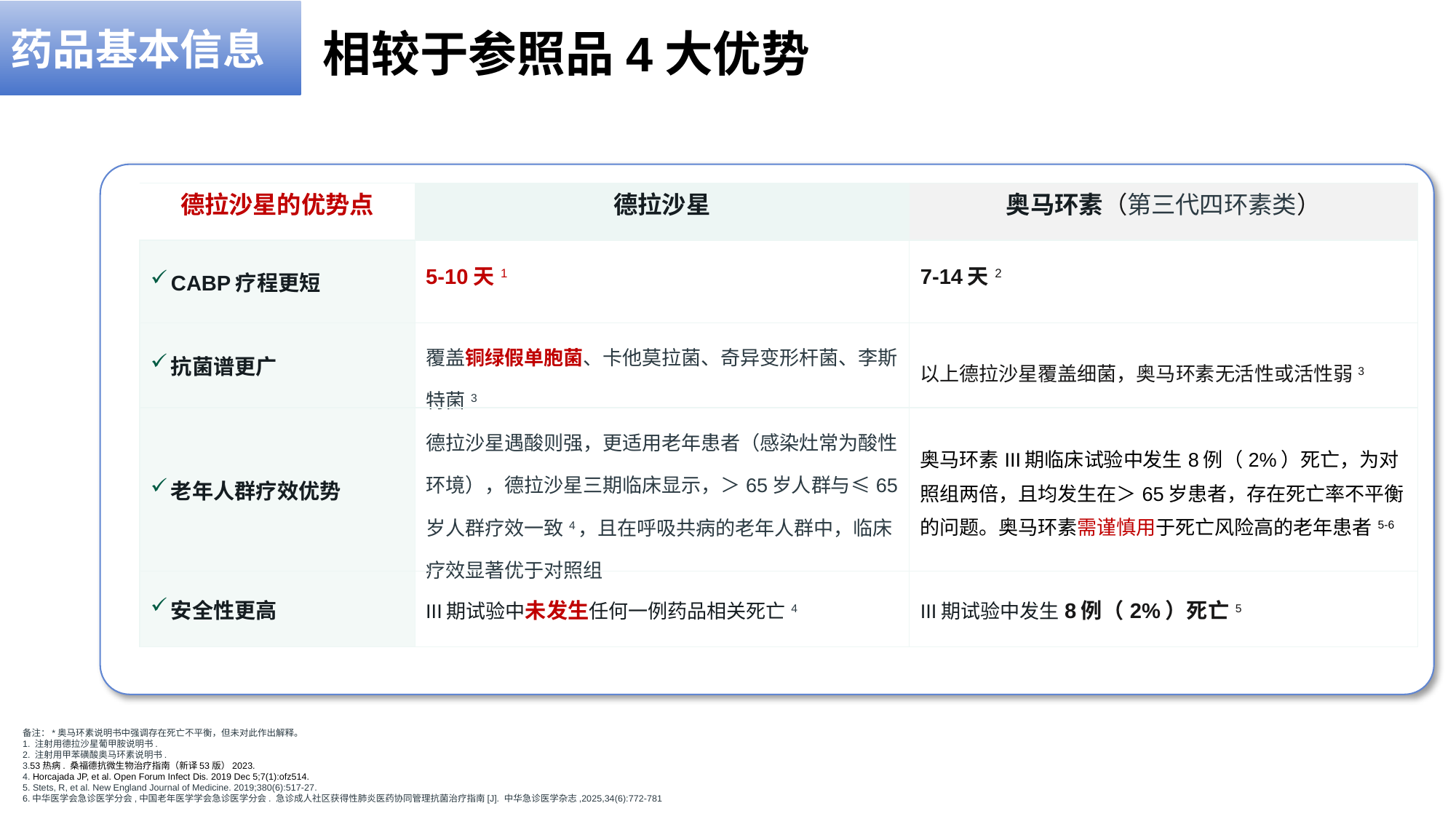

药品基本信息
相较于参照品4大优势

| 德拉沙星的优势点 | 德拉沙星 | 奥马环素（第三代四环素类） |
| --- | --- | --- |
| CABP疗程更短 | 5-10天1 | 7-14天2 |
| 抗菌谱更广 | 覆盖铜绿假单胞菌、卡他莫拉菌、奇异变形杆菌、李斯特菌3 | 以上德拉沙星覆盖细菌，奥马环素无活性或活性弱3 |
| 老年人群疗效优势 | 德拉沙星遇酸则强，更适用老年患者（感染灶常为酸性环境），德拉沙星三期临床显示，＞65岁人群与≤65岁人群疗效一致4，且在呼吸共病的老年人群中，临床疗效显著优于对照组 | 奥马环素III期临床试验中发生8例（2%）死亡，为对照组两倍，且均发生在＞65岁患者，存在死亡率不平衡的问题。奥马环素需谨慎用于死亡风险高的老年患者5-6 |
| 安全性更高 | III期试验中未发生任何一例药品相关死亡4 | III期试验中发生8例（2%）死亡5 |
| 德拉沙星的优势点 | 德拉沙星 | 奥马环素（第三代四环素类） |
| --- | --- | --- |
| 疗程更短 | 5-10天1 | 7-14天2 |
| 抗菌谱更广 | 覆盖铜绿假单胞菌、卡他莫拉菌、奇异变形杆菌、李斯特菌3 | 以上德拉沙星覆盖细菌，奥马环素无活性或活性弱3 |
| 老年人群疗效优势 | 德拉沙星三期临床显示，＞65岁人群与≤65岁人群疗效一致4 | 临床数据显示奥马环素III期临床试验中发生8例（2%）死亡，为对照组两倍，且均发生在＞65岁患者，存在死亡率不平衡的问题。奥马环素需谨慎用于死亡风险高的老年患者5-6 |
| 安全性更高 | III期试验中未发生任何一例药品相关死亡4 | III期试验中发生8例（2%）死亡5\* |
备注：*奥马环素说明书中强调存在死亡不平衡，但未对此作出解释。
1. 注射用德拉沙星葡甲胺说明书.
2. 注射用甲苯磺酸奥马环素说明书.
3.53热病. 桑福德抗微生物治疗指南（新译53版）2023.
4. Horcajada JP, et al. Open Forum Infect Dis. 2019 Dec 5;7(1):ofz514.
5. Stets, R, et al. New England Journal of Medicine. 2019;380(6):517-27.
6.中华医学会急诊医学分会,中国老年医学学会急诊医学分会. 急诊成人社区获得性肺炎医药协同管理抗菌治疗指南[J]. 中华急诊医学杂志,2025,34(6):772-781